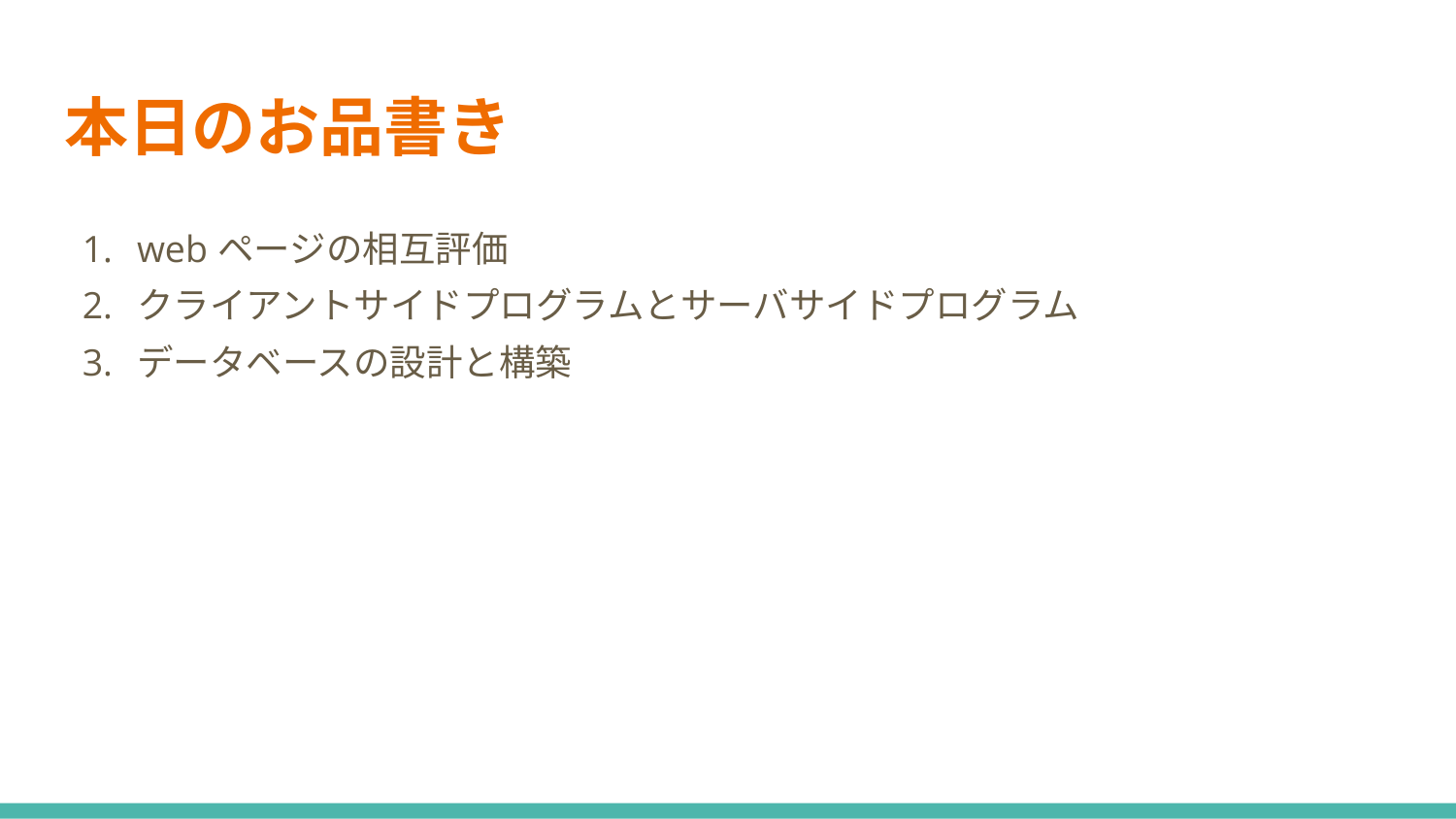

# 本日のお品書き
webページの相互評価
クライアントサイドプログラムとサーバサイドプログラム
データベースの設計と構築